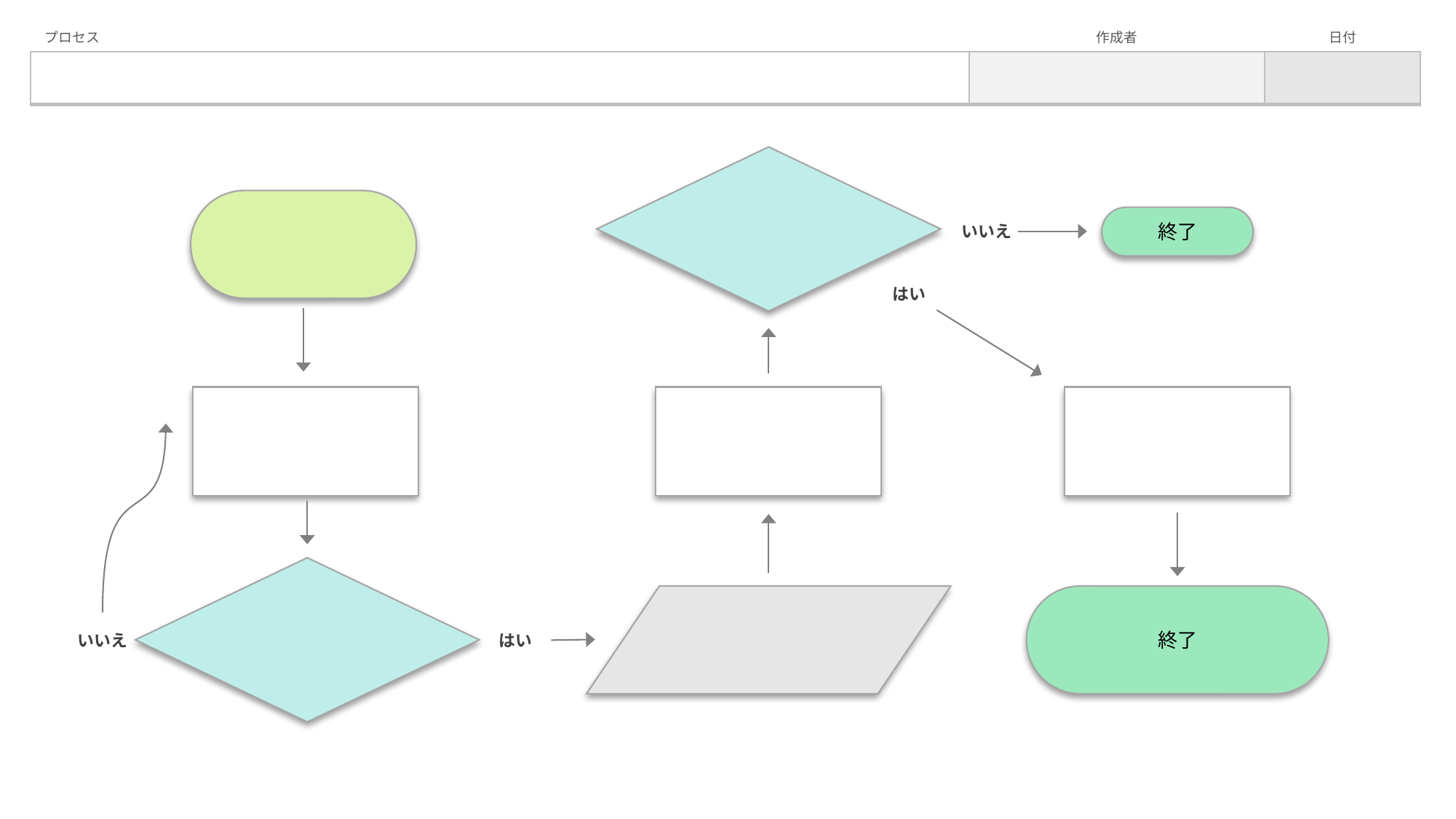

| プロセス | 作成者 | 日付 |
| --- | --- | --- |
|  |  |  |

いいえ
終了
はい

終了
いいえ
はい